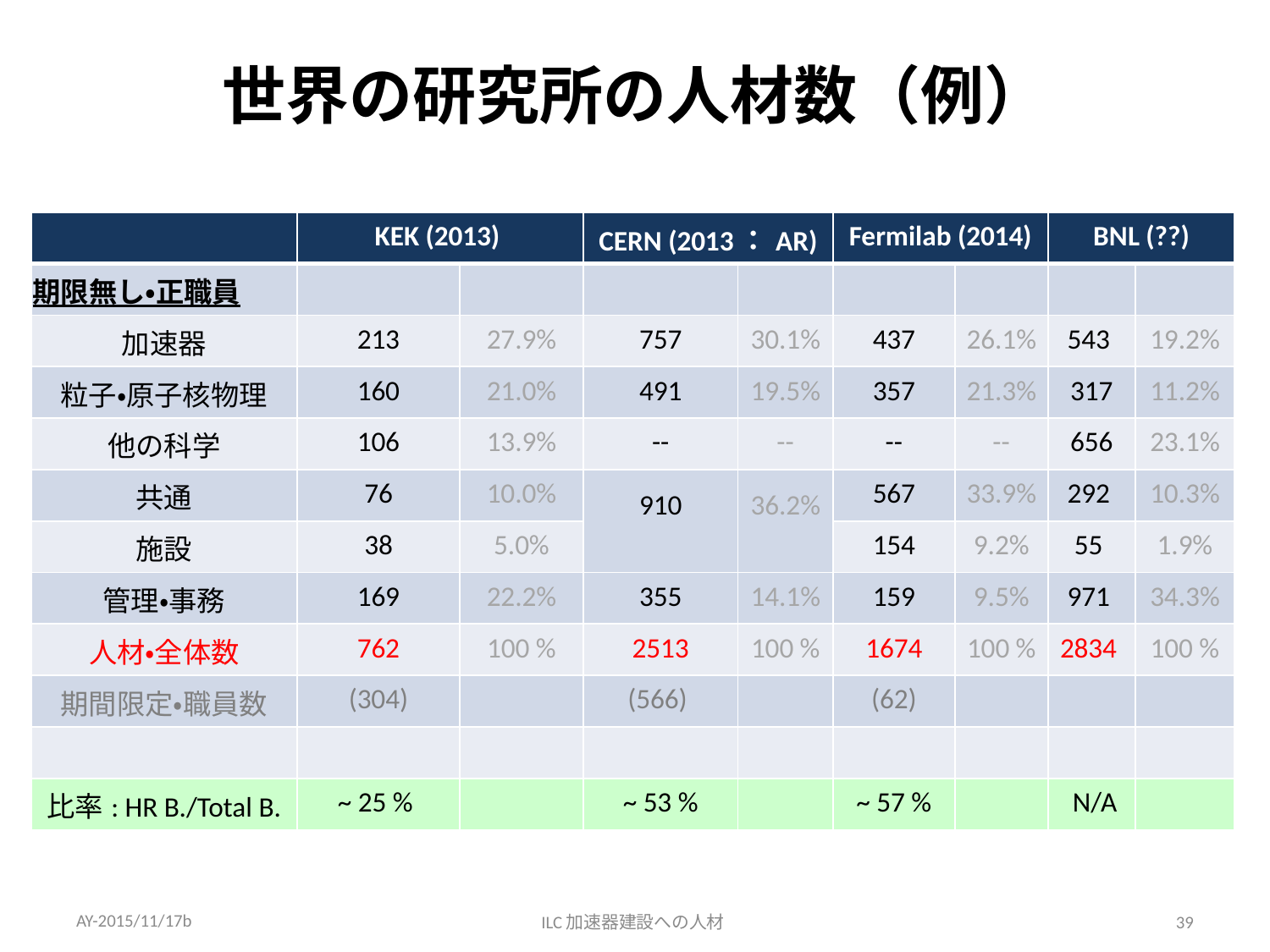

# 世界の研究所の人材数（例）
|  | KEK (2013) |  | CERN (2013：AR) |  | Fermilab (2014) |  | BNL (??) |  |
| --- | --- | --- | --- | --- | --- | --- | --- | --- |
| 期限無し・正職員 |  |  |  |  |  |  |  |  |
| 加速器 | 213 | 27.9% | 757 | 30.1% | 437 | 26.1% | 543 | 19.2% |
| 粒子・原子核物理 | 160 | 21.0% | 491 | 19.5% | 357 | 21.3% | 317 | 11.2% |
| 他の科学 | 106 | 13.9% | -- | -- | -- | -- | 656 | 23.1% |
| 共通 | 76 | 10.0% | 910 | 36.2% | 567 | 33.9% | 292 | 10.3% |
| 施設 | 38 | 5.0% |  |  | 154 | 9.2% | 55 | 1.9% |
| 管理・事務 | 169 | 22.2% | 355 | 14.1% | 159 | 9.5% | 971 | 34.3% |
| 人材・全体数 | 762 | 100 % | 2513 | 100 % | 1674 | 100 % | 2834 | 100 % |
| 期間限定・職員数 | (304) |  | (566) |  | (62) |  |  |  |
|  |  |  |  |  |  |  |  |  |
| 比率: HR B./Total B. | ~ 25 % |  | ~ 53 % |  | ~ 57 % |  | N/A |  |
AY-2015/11/17b
ILC加速器建設への人材
39